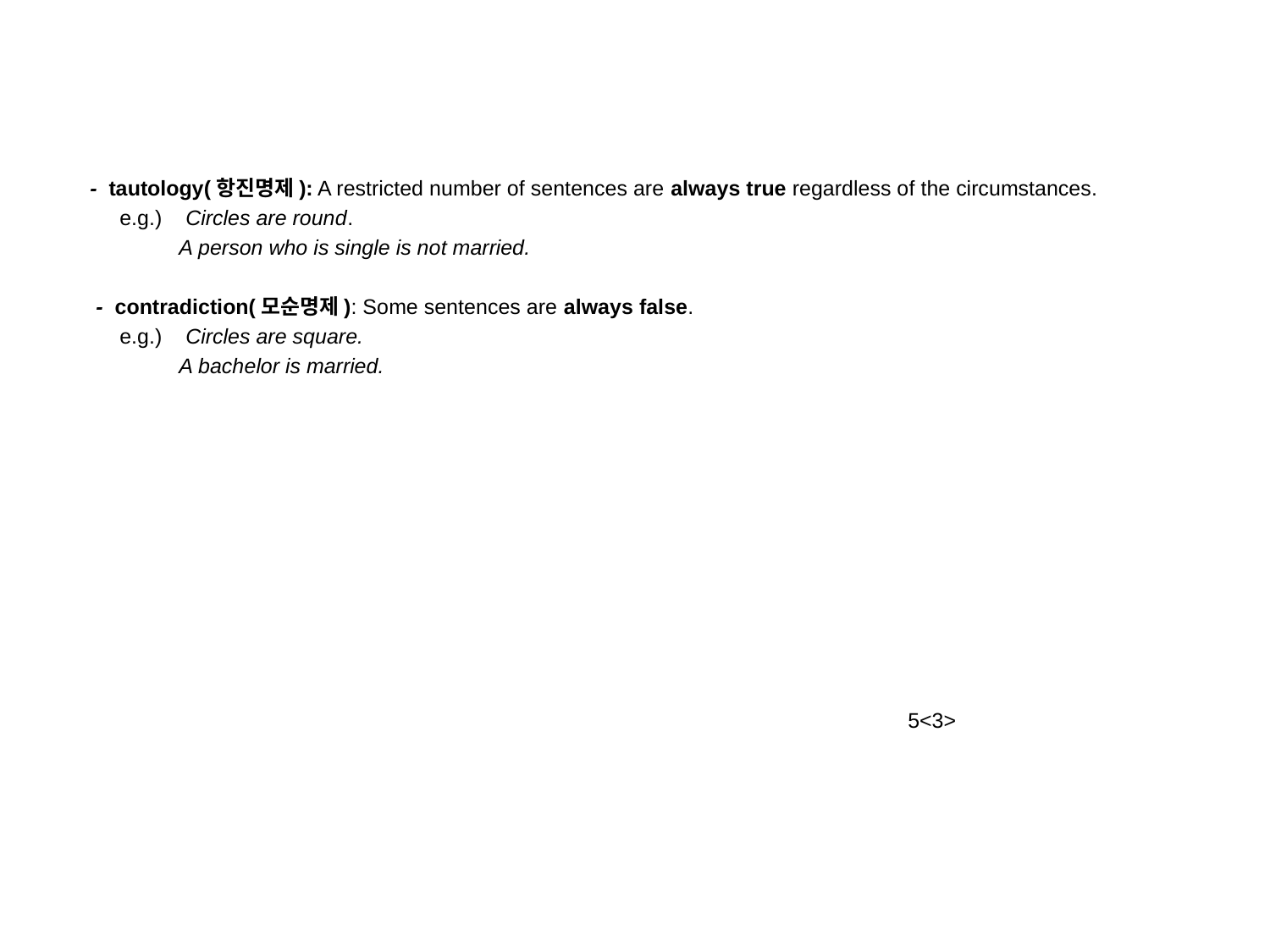

-  tautology(항진명제): A restricted number of sentences are always true regardless of the circumstances.
        e.g.)    Circles are round.
                  A person who is single is not married.

    -  contradiction(모순명제): Some sentences are always false.
        e.g.)    Circles are square.
                  A bachelor is married.

                                                                                                                                             5<3>